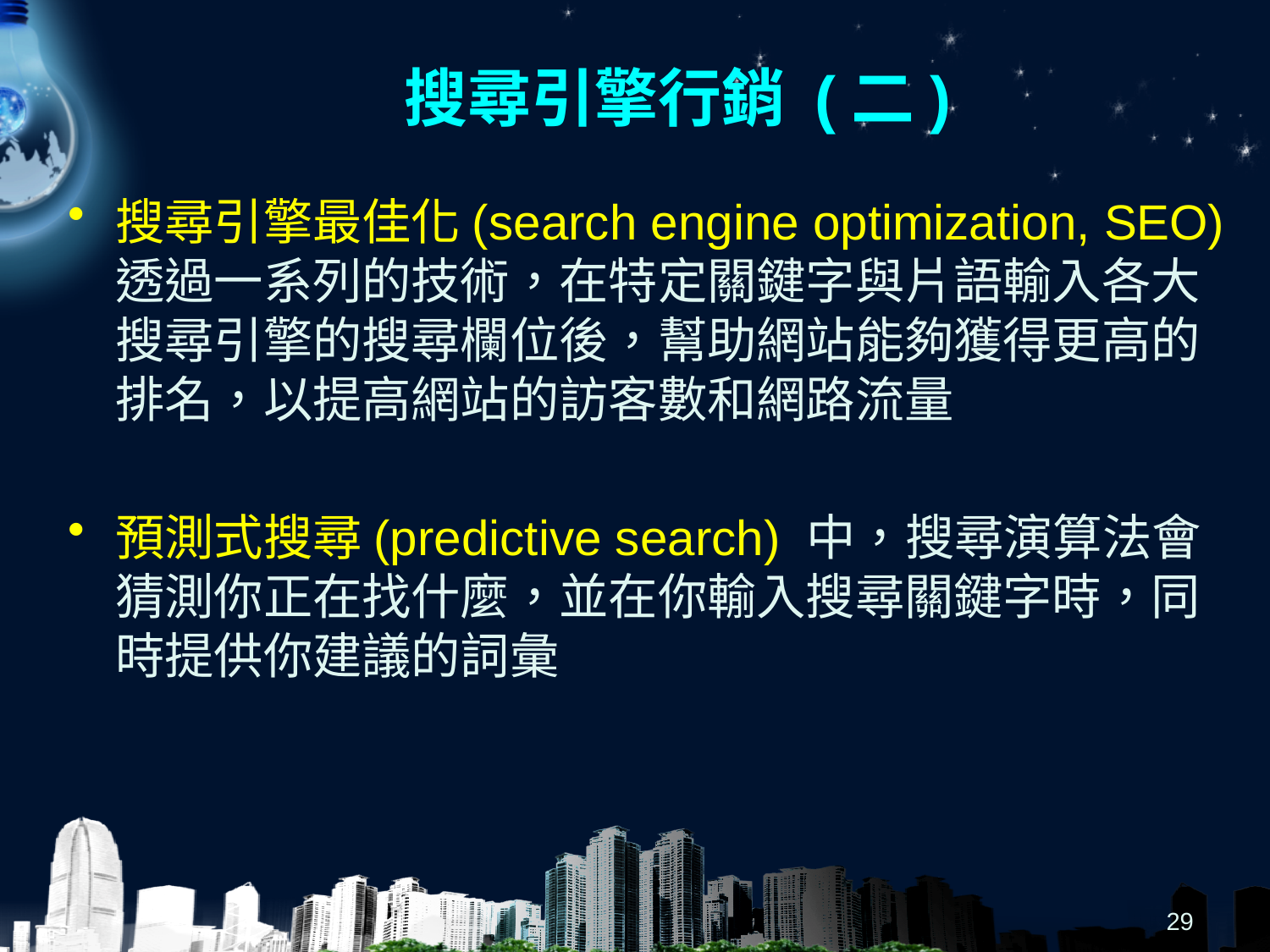

# 搜尋引擎行銷 (二)
搜尋引擎最佳化(search engine optimization, SEO) 透過一系列的技術，在特定關鍵字與片語輸入各大搜尋引擎的搜尋欄位後，幫助網站能夠獲得更高的排名，以提高網站的訪客數和網路流量

預測式搜尋(predictive search) 中，搜尋演算法會猜測你正在找什麼，並在你輸入搜尋關鍵字時，同時提供你建議的詞彙
29